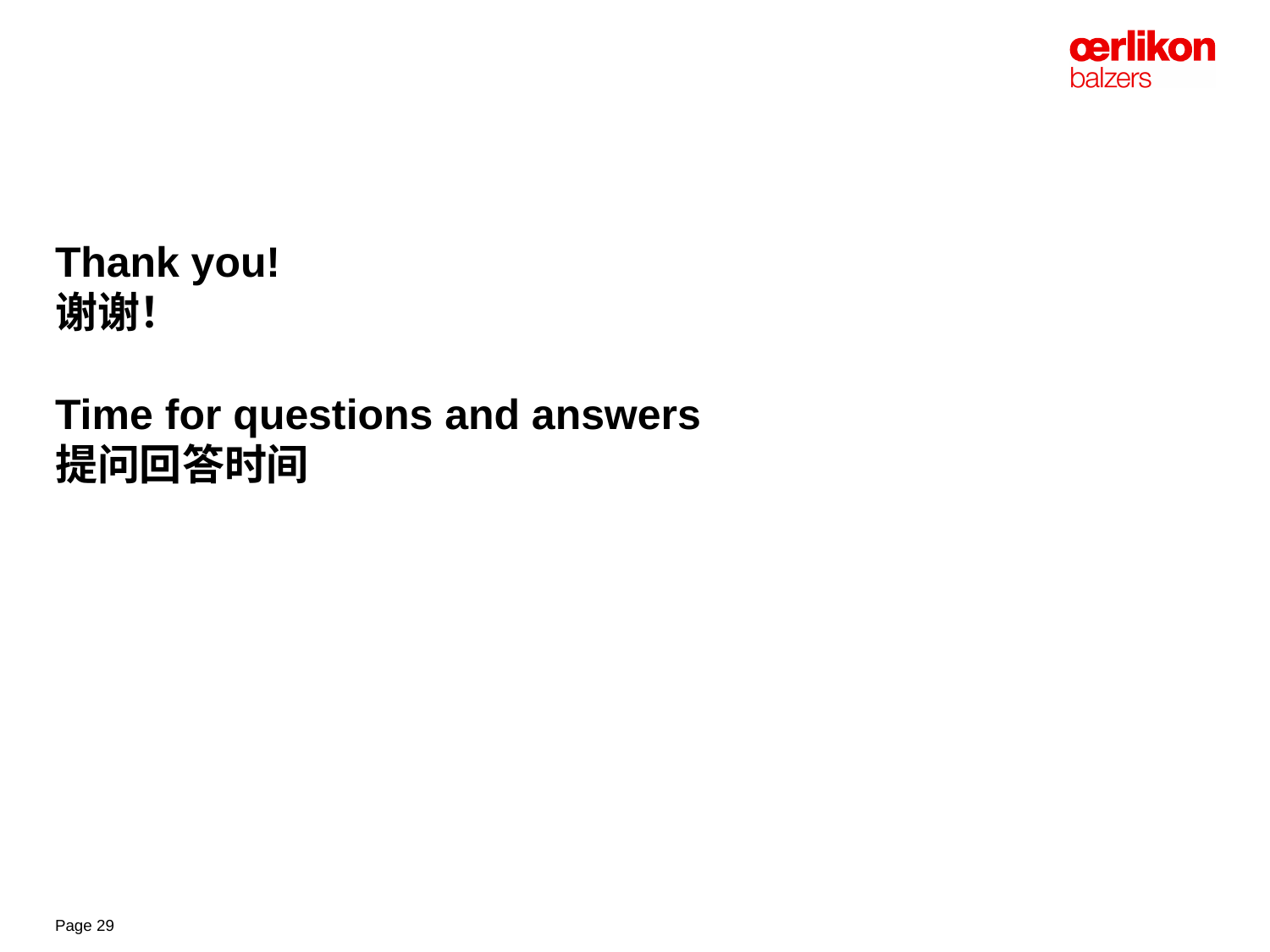

# Thank you! 谢谢！ Time for questions and answers 提问回答时间
Page 29